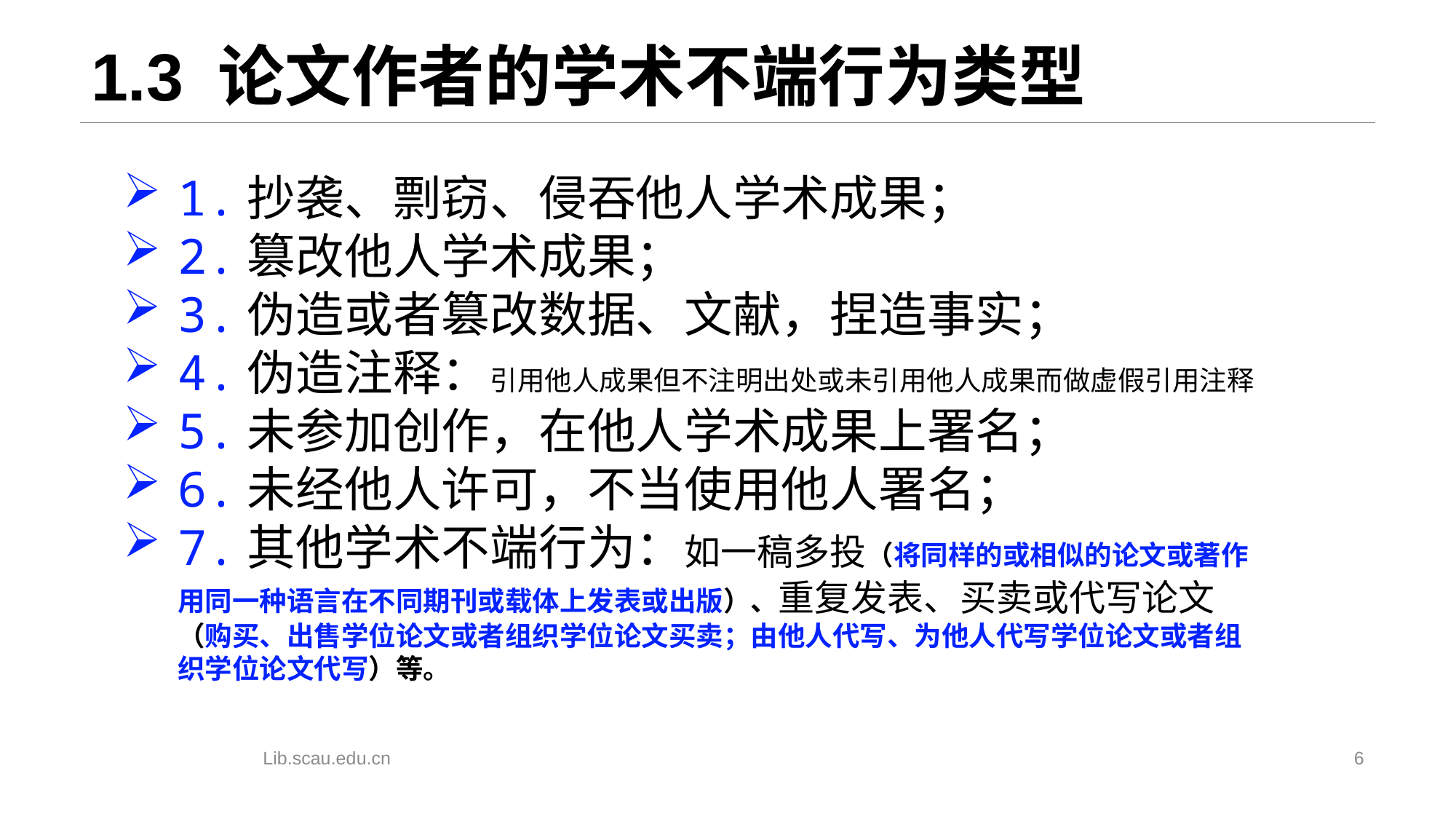

# 1.3 论文作者的学术不端行为类型
1.抄袭、剽窃、侵吞他人学术成果；
2.篡改他人学术成果；
3.伪造或者篡改数据、文献，捏造事实；
4.伪造注释：引用他人成果但不注明出处或未引用他人成果而做虚假引用注释
5.未参加创作，在他人学术成果上署名；
6.未经他人许可，不当使用他人署名；
7.其他学术不端行为：如一稿多投（将同样的或相似的论文或著作用同一种语言在不同期刊或载体上发表或出版）、重复发表、买卖或代写论文（购买、出售学位论文或者组织学位论文买卖；由他人代写、为他人代写学位论文或者组织学位论文代写）等。
Lib.scau.edu.cn
6